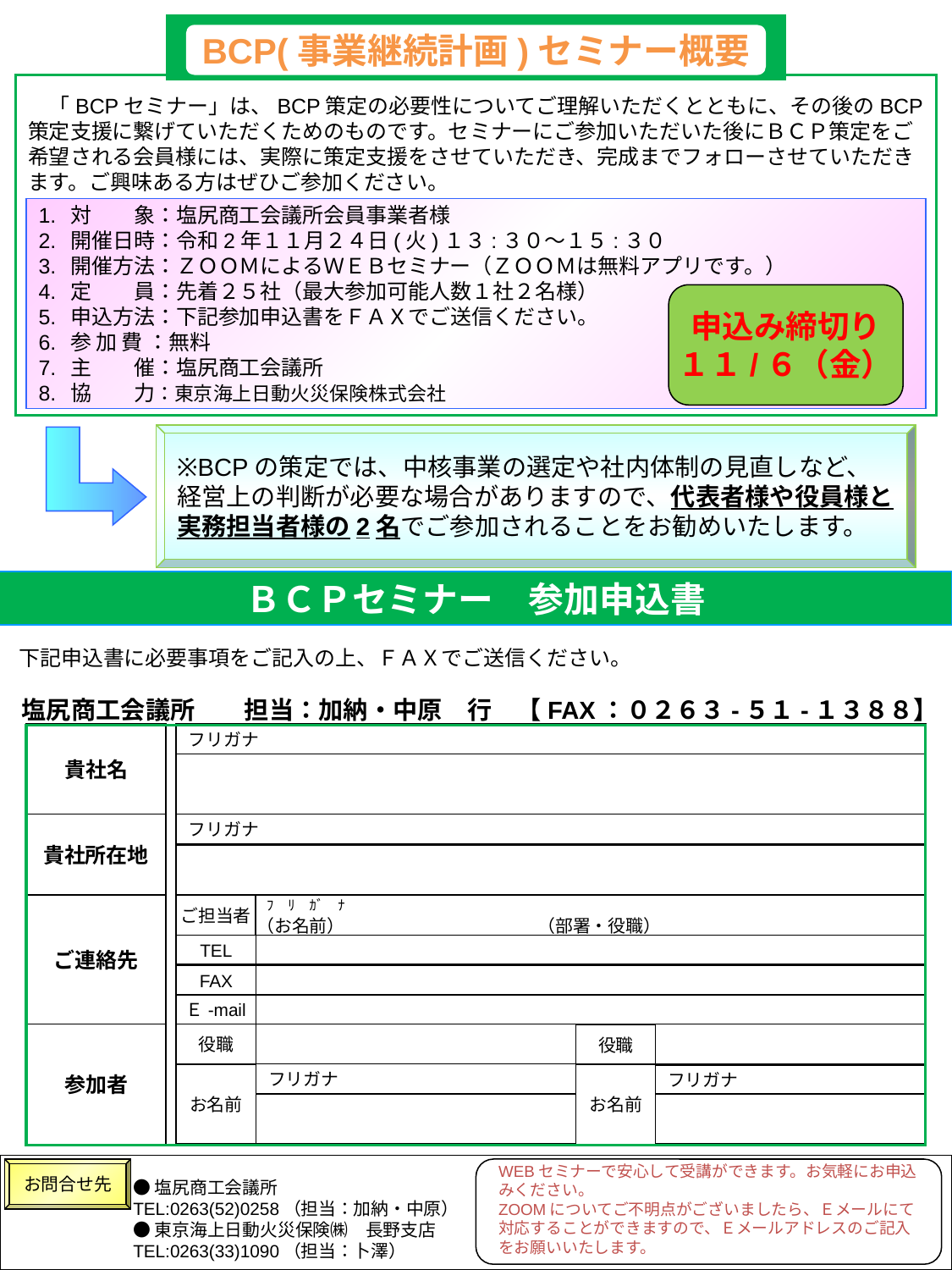

BCP(事業継続計画)セミナー概要

　「BCPセミナー」は、BCP策定の必要性についてご理解いただくとともに、その後のBCP策定支援に繋げていただくためのものです。セミナーにご参加いただいた後にＢＣＰ策定をご希望される会員様には、実際に策定支援をさせていただき、完成までフォローさせていただきます。ご興味ある方はぜひご参加ください。

対　　象：塩尻商工会議所会員事業者様
開催日時：令和2年１１月２４日(火)１３:３０～１５:３０
開催方法：ＺＯＯＭによるＷＥＢセミナー（ＺＯＯＭは無料アプリです。）
定　　員：先着２５社（最大参加可能人数１社２名様）
申込方法：下記参加申込書をＦＡＸでご送信ください。
参 加 費 ：無料
主　　催：塩尻商工会議所
協　　力：東京海上日動火災保険株式会社
申込み締切り
１１/６（金）
※BCPの策定では、中核事業の選定や社内体制の見直しなど、経営上の判断が必要な場合がありますので、代表者様や役員様と実務担当者様の2名でご参加されることをお勧めいたします。

ＢＣＰセミナー　参加申込書
下記申込書に必要事項をご記入の上、ＦＡＸでご送信ください。
塩尻商工会議所　　担当：加納・中原　行　【FAX：０２６３-５１-１３８８】
貴社名
フリガナ

貴社所在地
フリガナ

（お名前）　　　　　　　　　　　（部署・役職）
ご連絡先
ご担当者
ﾌ　ﾘ　ｶﾞ　ﾅ
TEL

FAX

Ｅ-mail

参加者
役職

役職
フリガナ
お名前
お名前
フリガナ

WEBセミナーで安心して受講ができます。お気軽にお申込みください。
ZOOMについてご不明点がございましたら、Ｅメールにて対応することができますので、Ｅメールアドレスのご記入をお願いいたします。

お問合せ先

●塩尻商工会議所
TEL:0263(52)0258（担当：加納・中原）
●東京海上日動火災保険㈱　長野支店
TEL:0263(33)1090（担当：卜澤）